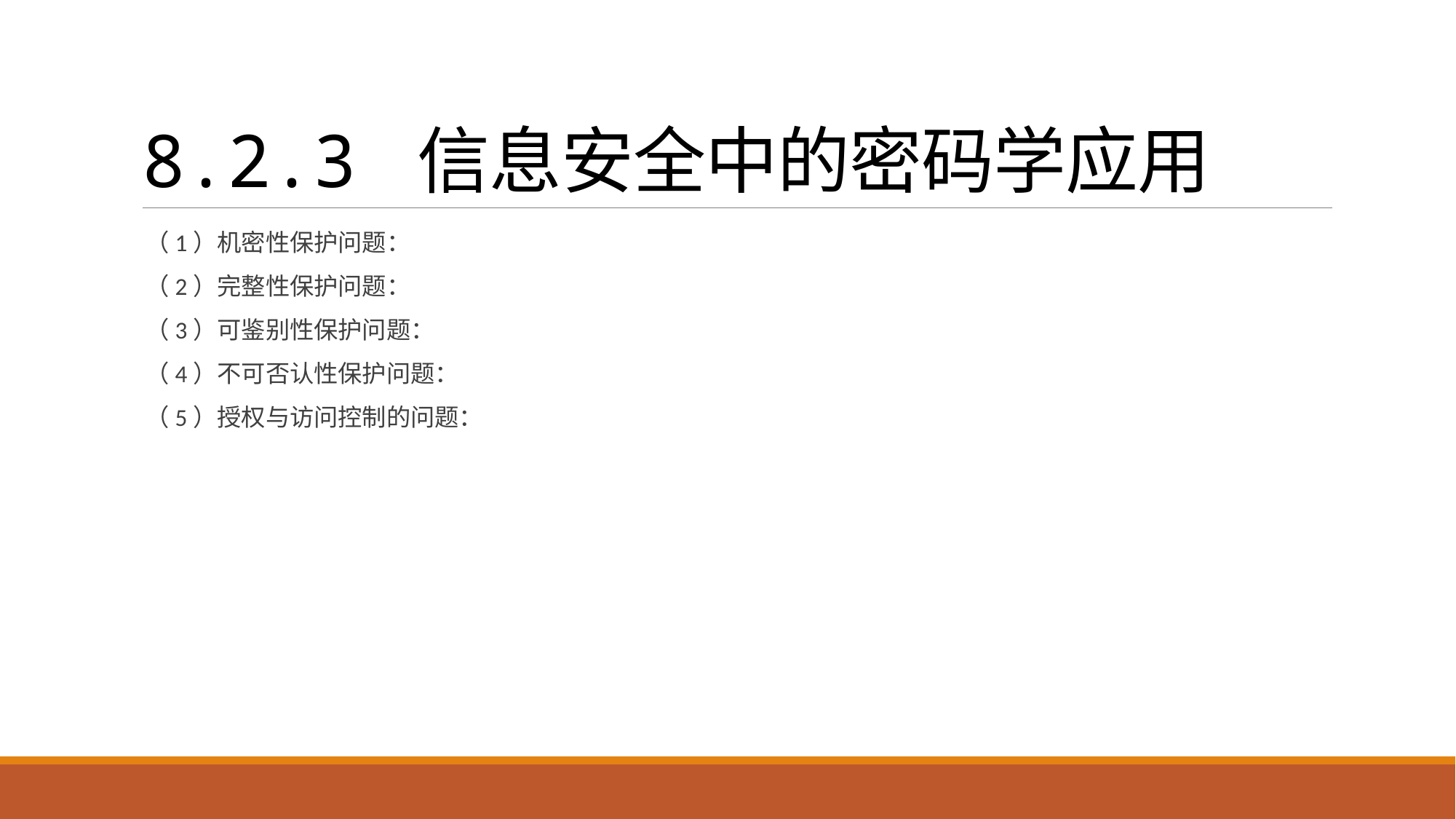

# 8.2.3 信息安全中的密码学应用
（1）机密性保护问题：
（2）完整性保护问题：
（3）可鉴别性保护问题：
（4）不可否认性保护问题：
（5）授权与访问控制的问题：